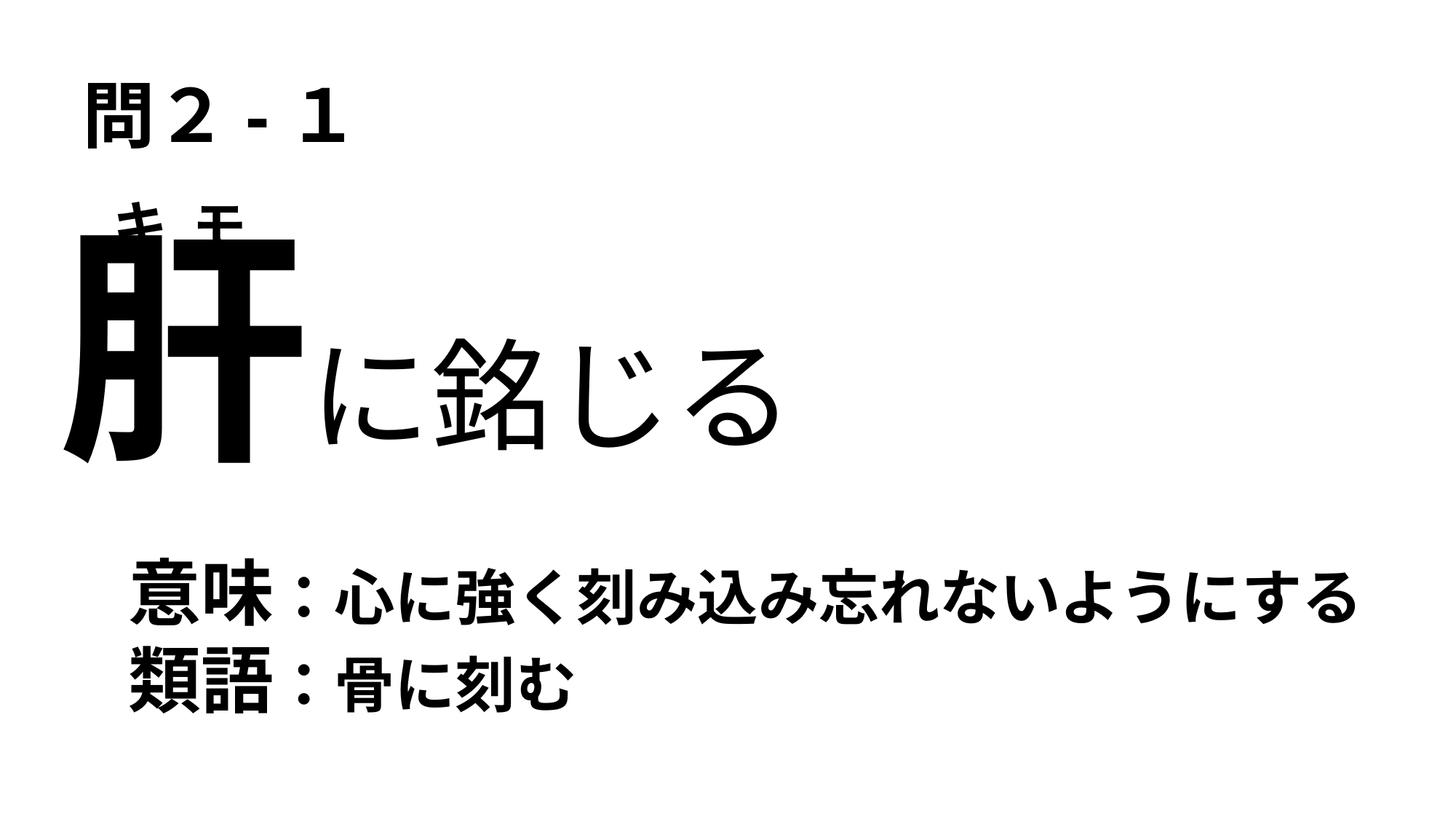

問２-１
肝に銘じる
キ  モ
意味：心に強く刻み込み忘れないようにする
類語：骨に刻む